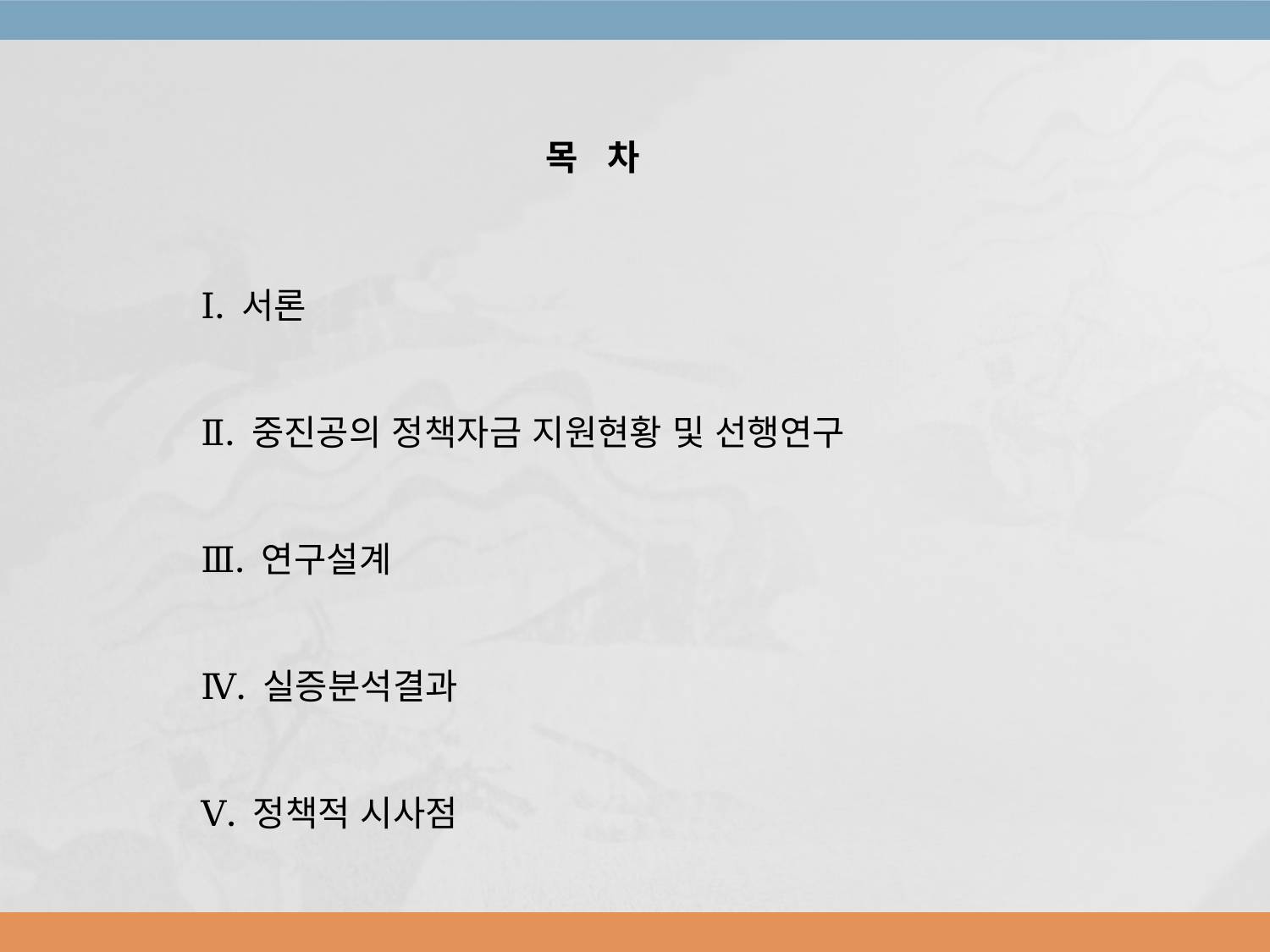

목   차

Ⅰ. 서론

Ⅱ. 중진공의 정책자금 지원현황 및 선행연구

Ⅲ. 연구설계

Ⅳ. 실증분석결과

Ⅴ. 정책적 시사점